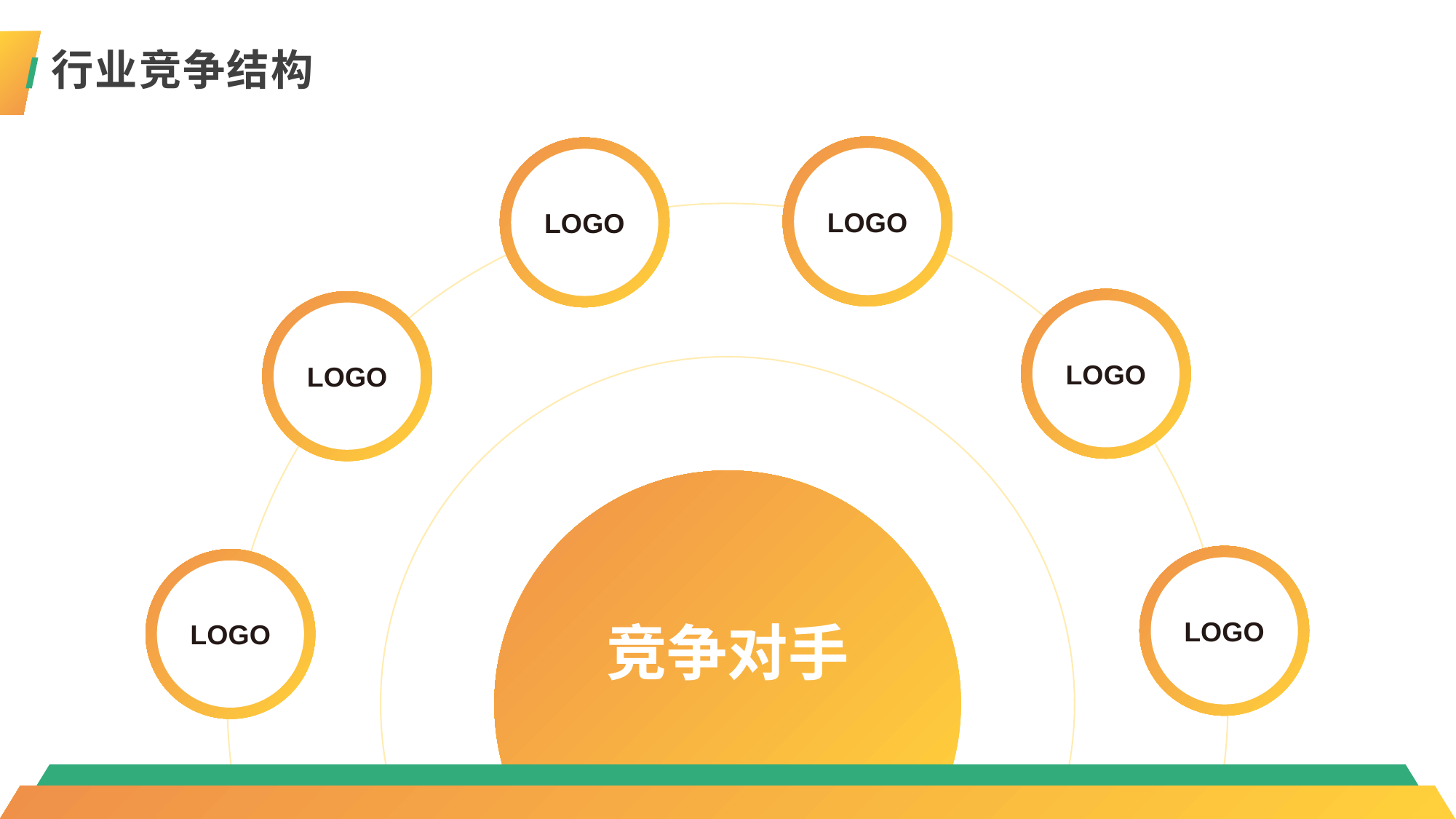

行业竞争结构

LOGO
LOGO

LOGO
LOGO

竞争对手
LOGO
LOGO